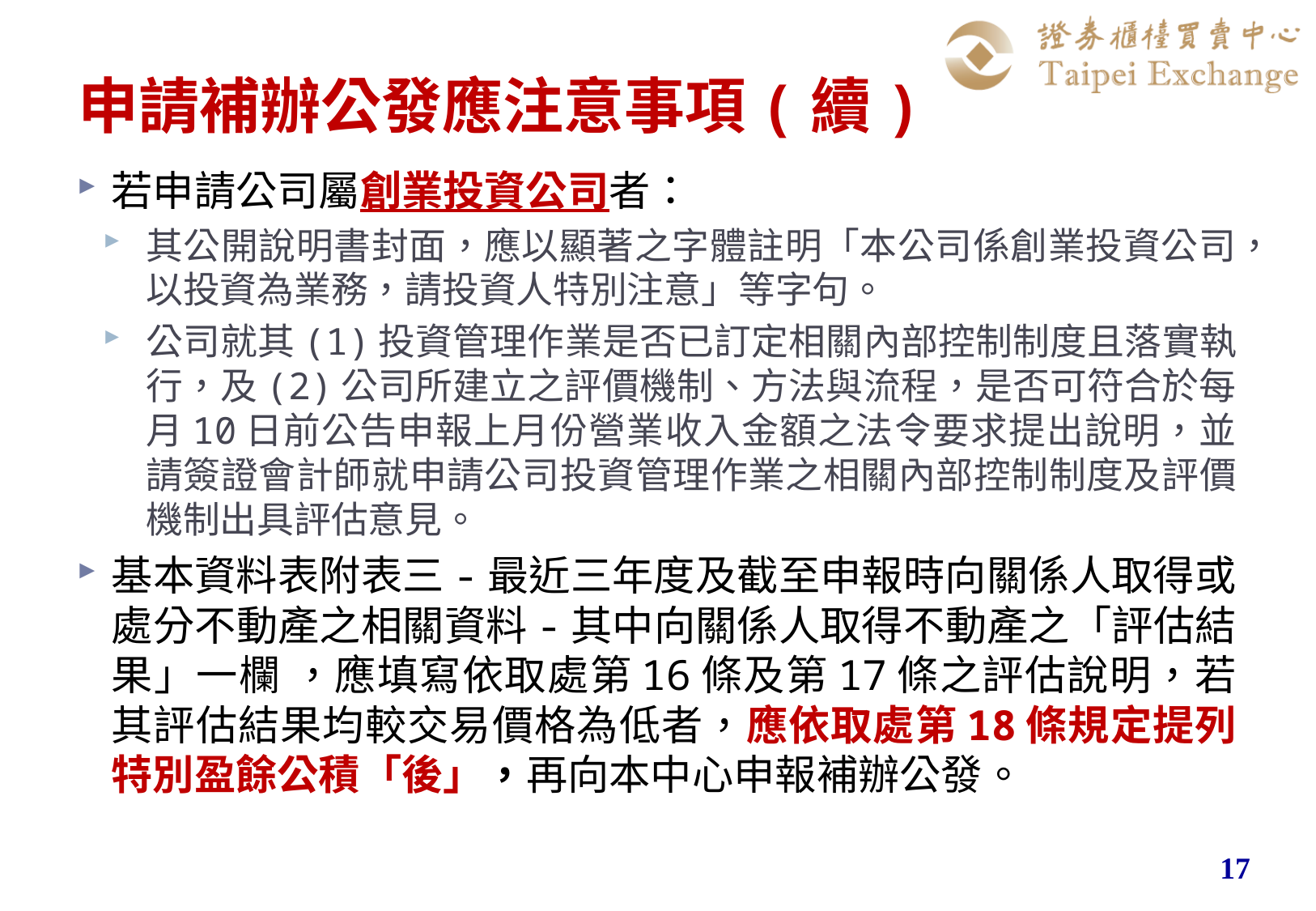

# 申請補辦公發應注意事項(續)
若申請公司屬創業投資公司者：
其公開說明書封面，應以顯著之字體註明「本公司係創業投資公司，以投資為業務，請投資人特別注意」等字句。
公司就其(1)投資管理作業是否已訂定相關內部控制制度且落實執行，及(2)公司所建立之評價機制、方法與流程，是否可符合於每月10日前公告申報上月份營業收入金額之法令要求提出說明，並請簽證會計師就申請公司投資管理作業之相關內部控制制度及評價機制出具評估意見。
基本資料表附表三-最近三年度及截至申報時向關係人取得或處分不動產之相關資料-其中向關係人取得不動產之「評估結果」一欄 ，應填寫依取處第16條及第17條之評估說明，若其評估結果均較交易價格為低者，應依取處第18條規定提列特別盈餘公積「後」，再向本中心申報補辦公發。

17